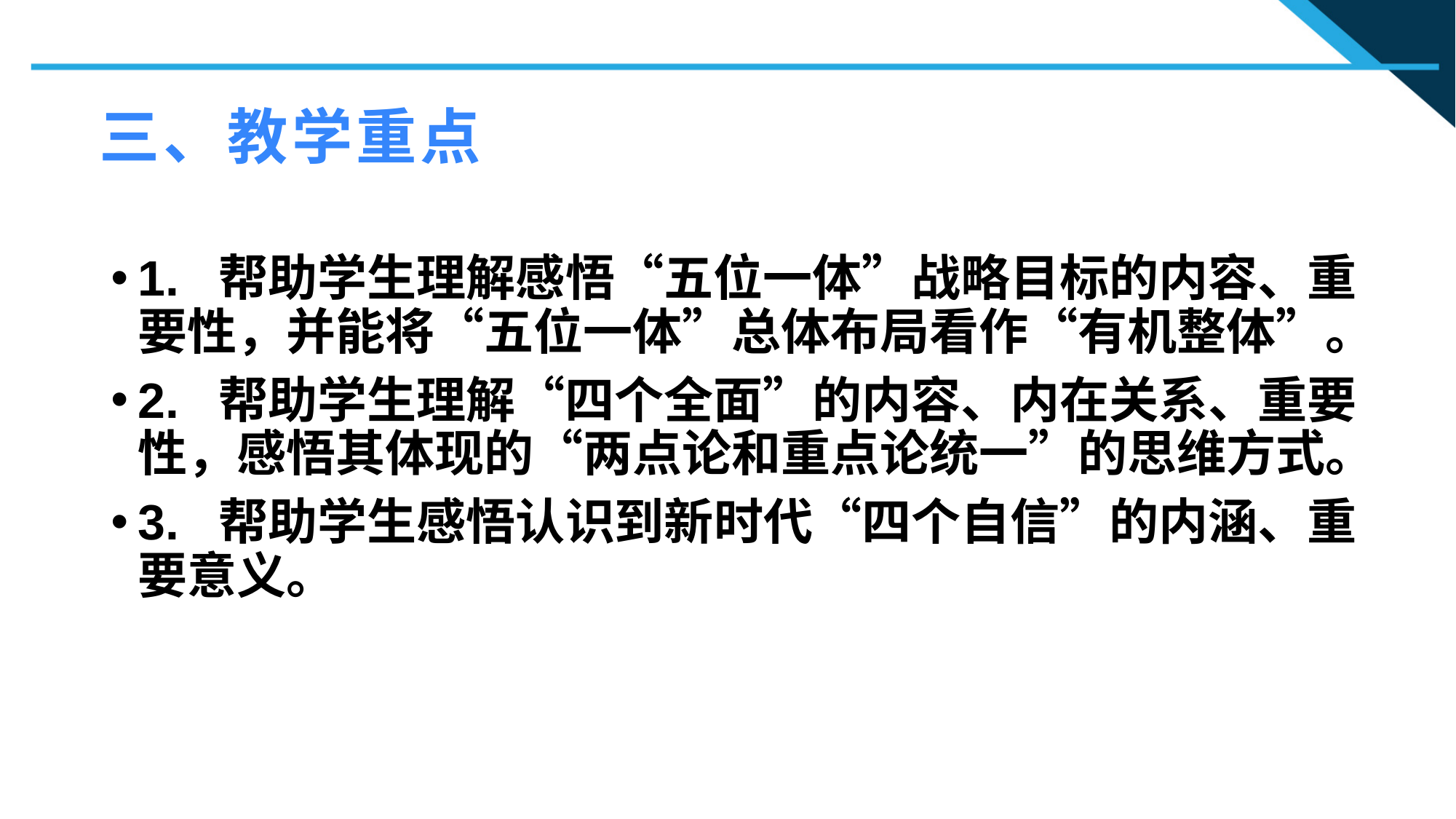

三、教学重点
1.  帮助学生理解感悟“五位一体”战略目标的内容、重要性，并能将“五位一体”总体布局看作“有机整体”。
2.  帮助学生理解“四个全面”的内容、内在关系、重要性，感悟其体现的“两点论和重点论统一”的思维方式。
3.  帮助学生感悟认识到新时代“四个自信”的内涵、重要意义。

1
2

2
n